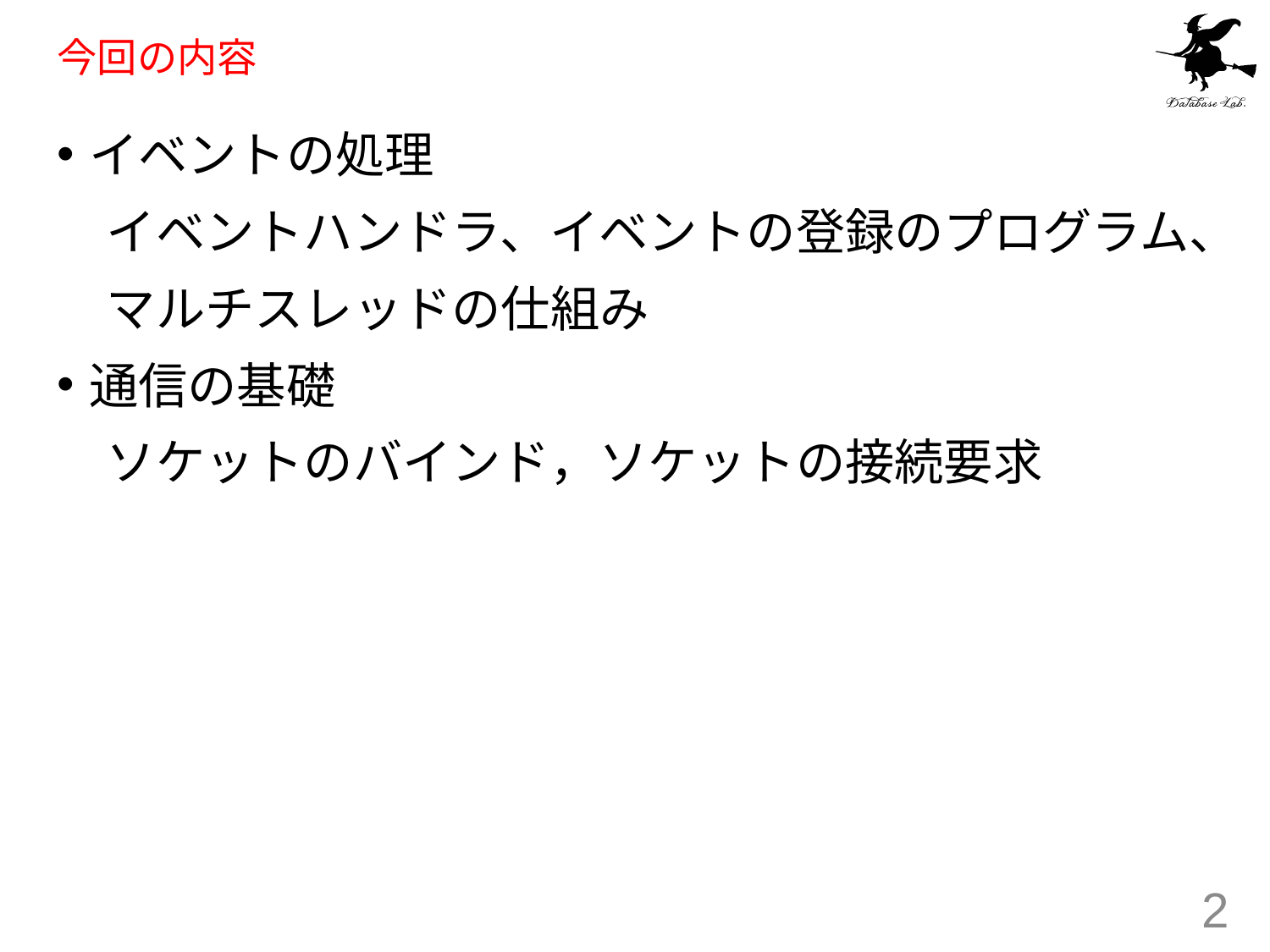

# 今回の内容
イベントの処理
　イベントハンドラ、イベントの登録のプログラム、
　マルチスレッドの仕組み
通信の基礎
　ソケットのバインド，ソケットの接続要求

2